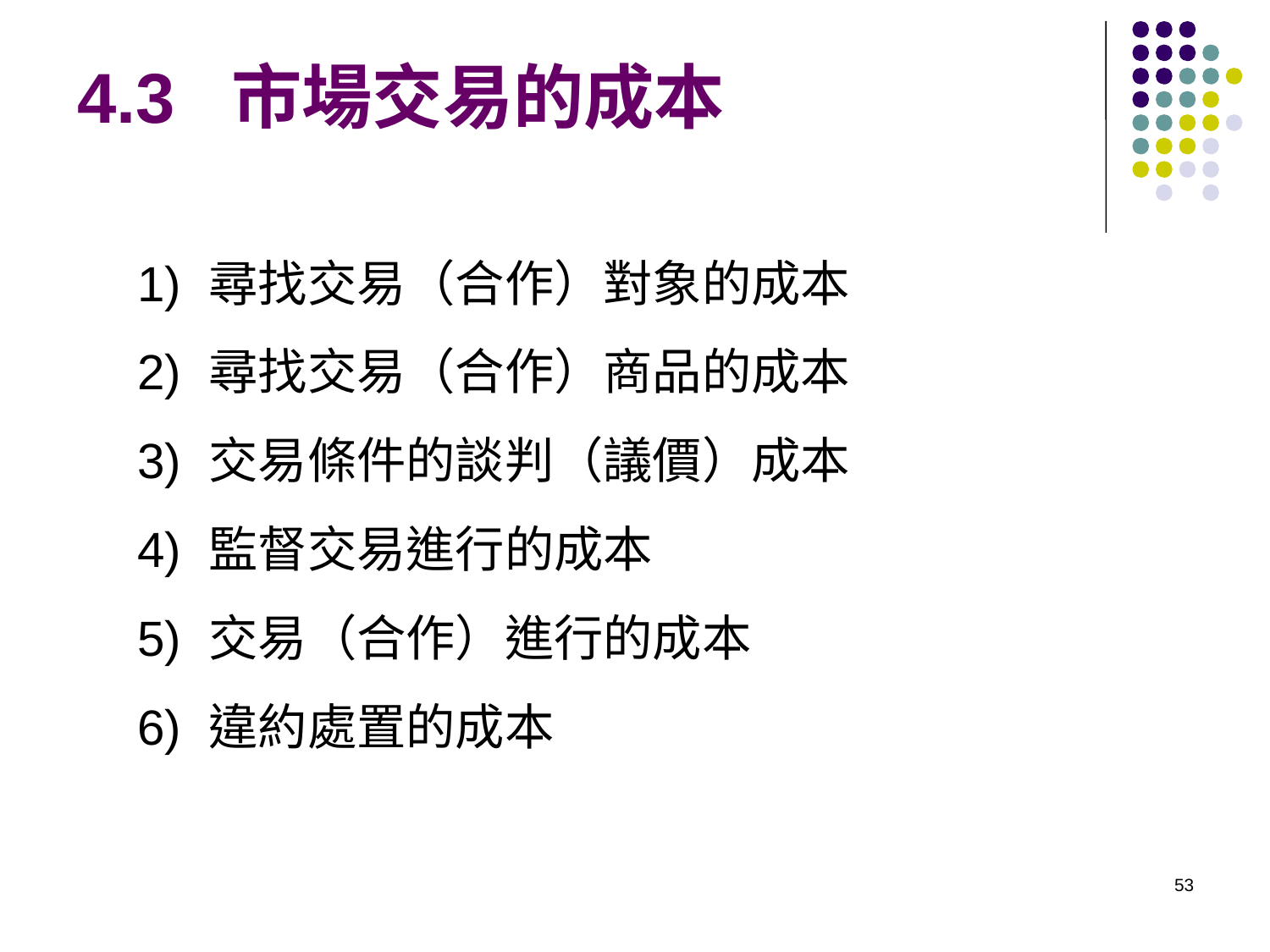

4.3  市場交易的成本

尋找交易（合作）對象的成本
尋找交易（合作）商品的成本
交易條件的談判（議價）成本
監督交易進行的成本
交易（合作）進行的成本
違約處置的成本
53